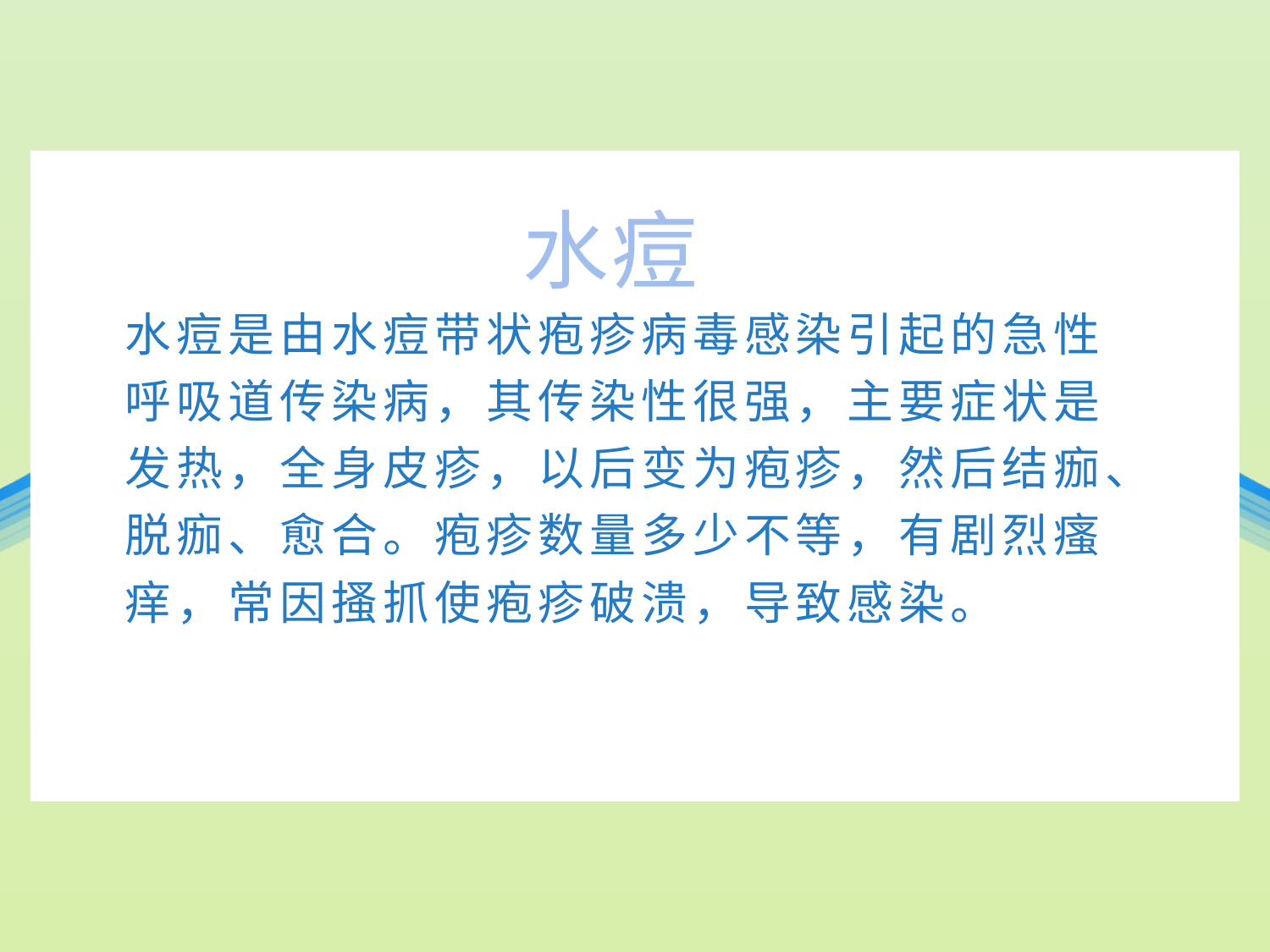

水痘
水痘是由水痘带状疱疹病毒感染引起的急性呼吸道传染病，其传染性很强，主要症状是发热，全身皮疹，以后变为疱疹，然后结痂、脱痂、愈合。疱疹数量多少不等，有剧烈瘙痒，常因搔抓使疱疹破溃，导致感染。